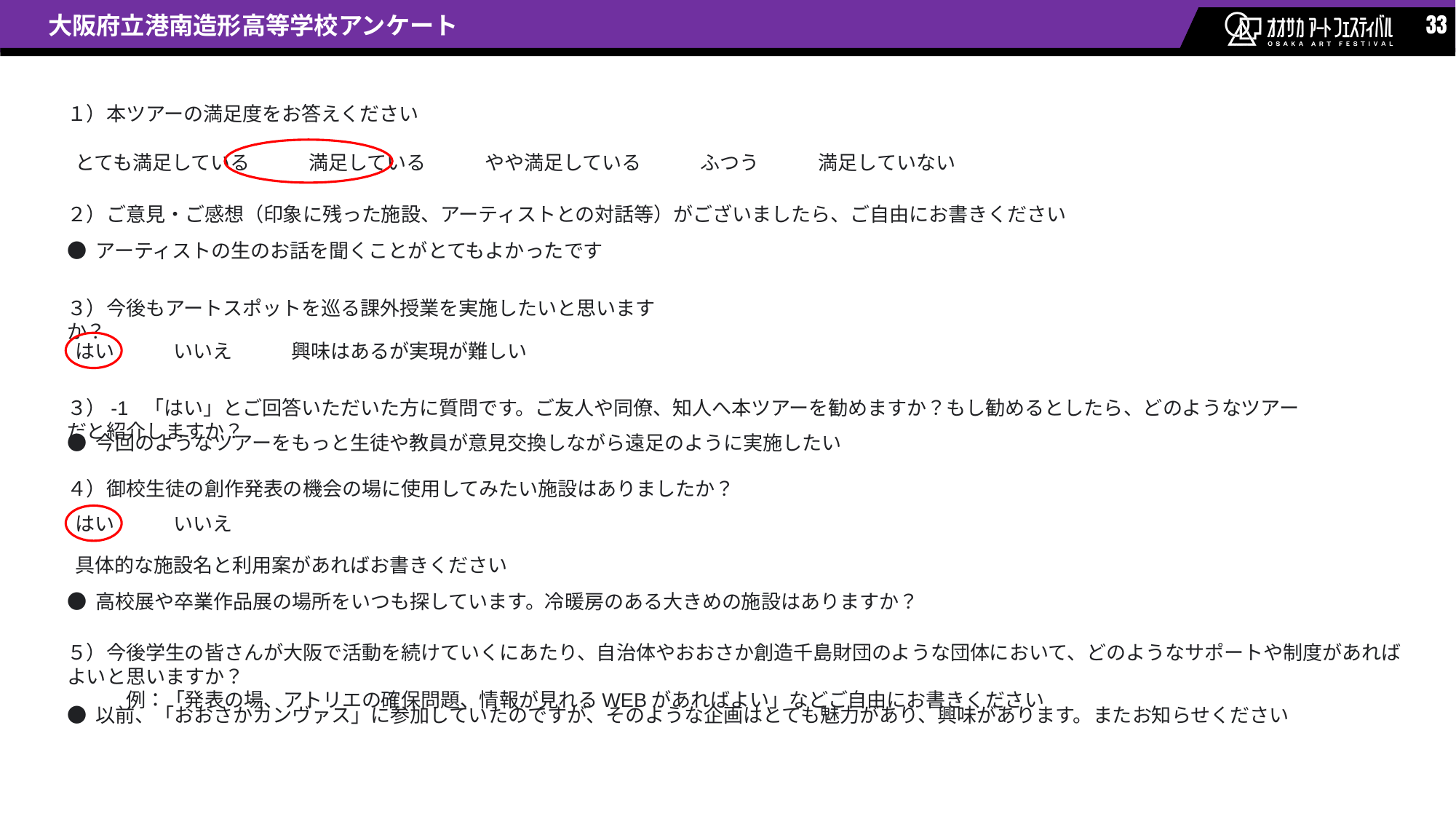

# 大阪府立港南造形高等学校アンケート
１）本ツアーの満足度をお答えください

とても満足している　　　満足している　　　やや満足している　　　ふつう　　　満足していない
２）ご意見・ご感想（印象に残った施設、アーティストとの対話等）がございましたら、ご自由にお書きください
● アーティストの生のお話を聞くことがとてもよかったです
３）今後もアートスポットを巡る課外授業を実施したいと思いますか？

はい　　　いいえ　　　興味はあるが実現が難しい
３）-1  「はい」とご回答いただいた方に質問です。ご友人や同僚、知人へ本ツアーを勧めますか？もし勧めるとしたら、どのようなツアーだと紹介しますか？
● 今回のようなツアーをもっと生徒や教員が意見交換しながら遠足のように実施したい
４）御校生徒の創作発表の機会の場に使用してみたい施設はありましたか？

はい　　　いいえ

具体的な施設名と利用案があればお書きください
● 高校展や卒業作品展の場所をいつも探しています。冷暖房のある大きめの施設はありますか？
５）今後学生の皆さんが大阪で活動を続けていくにあたり、自治体やおおさか創造千島財団のような団体において、どのようなサポートや制度があればよいと思いますか？
　　　例：「発表の場、アトリエの確保問題、情報が見れるWEBがあればよい」などご自由にお書きください
● 以前、「おおさかカンヴァス」に参加していたのですが、そのような企画はとても魅力があり、興味があります。またお知らせください